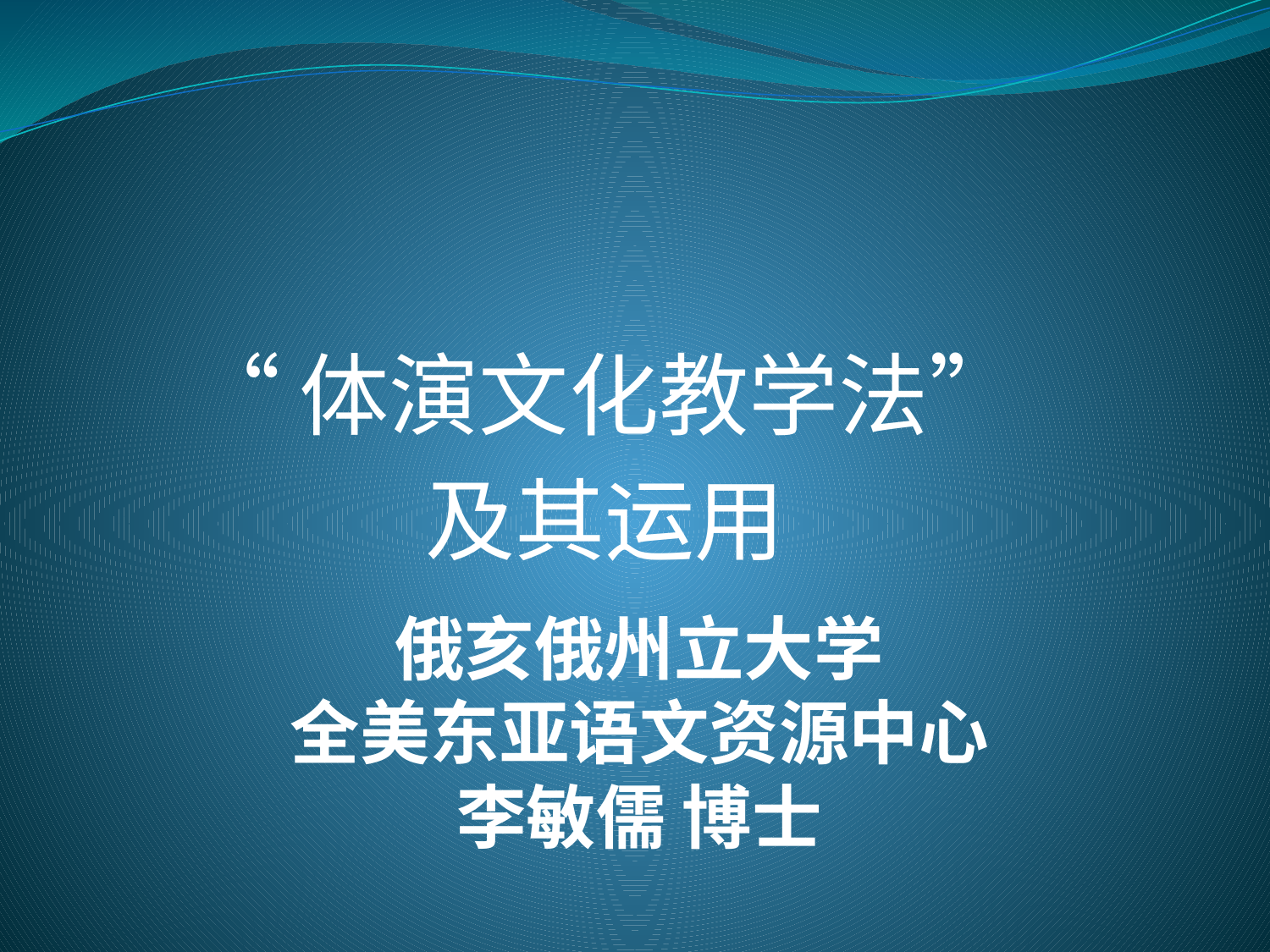

“体演文化教学法”
及其运用

# 俄亥俄州立大学 全美东亚语文资源中心 李敏儒 博士